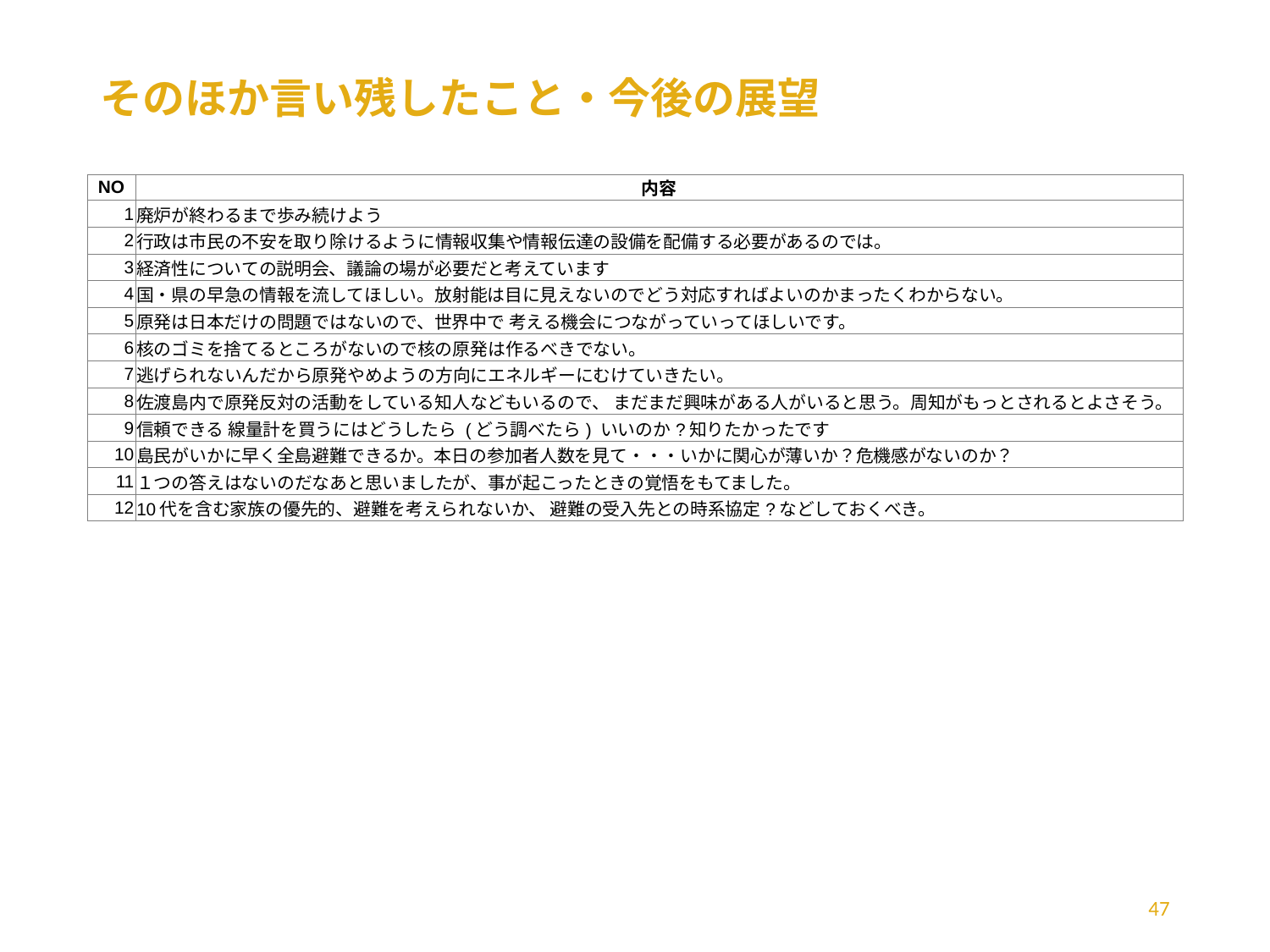

# そのほか言い残したこと・今後の展望
| NO | 内容 |
| --- | --- |
| 1 | 廃炉が終わるまで歩み続けよう |
| 2 | 行政は市民の不安を取り除けるように情報収集や情報伝達の設備を配備する必要があるのでは。 |
| 3 | 経済性についての説明会、議論の場が必要だと考えています |
| 4 | 国・県の早急の情報を流してほしい。放射能は目に見えないのでどう対応すればよいのかまったくわからない。 |
| 5 | 原発は日本だけの問題ではないので、世界中で 考える機会につながっていってほしいです。 |
| 6 | 核のゴミを捨てるところがないので核の原発は作るべきでない。 |
| 7 | 逃げられないんだから原発やめようの方向にエネルギーにむけていきたい。 |
| 8 | 佐渡島内で原発反対の活動をしている知人などもいるので、 まだまだ興味がある人がいると思う。周知がもっとされるとよさそう。 |
| 9 | 信頼できる 線量計を買うにはどうしたら (どう調べたら) いいのか?知りたかったです |
| 10 | 島民がいかに早く全島避難できるか。本日の参加者人数を見て・・・いかに関心が薄いか？危機感がないのか？ |
| 11 | １つの答えはないのだなあと思いましたが、事が起こったときの覚悟をもてました。 |
| 12 | 10代を含む家族の優先的、避難を考えられないか、 避難の受入先との時系協定?などしておくべき。 |
47